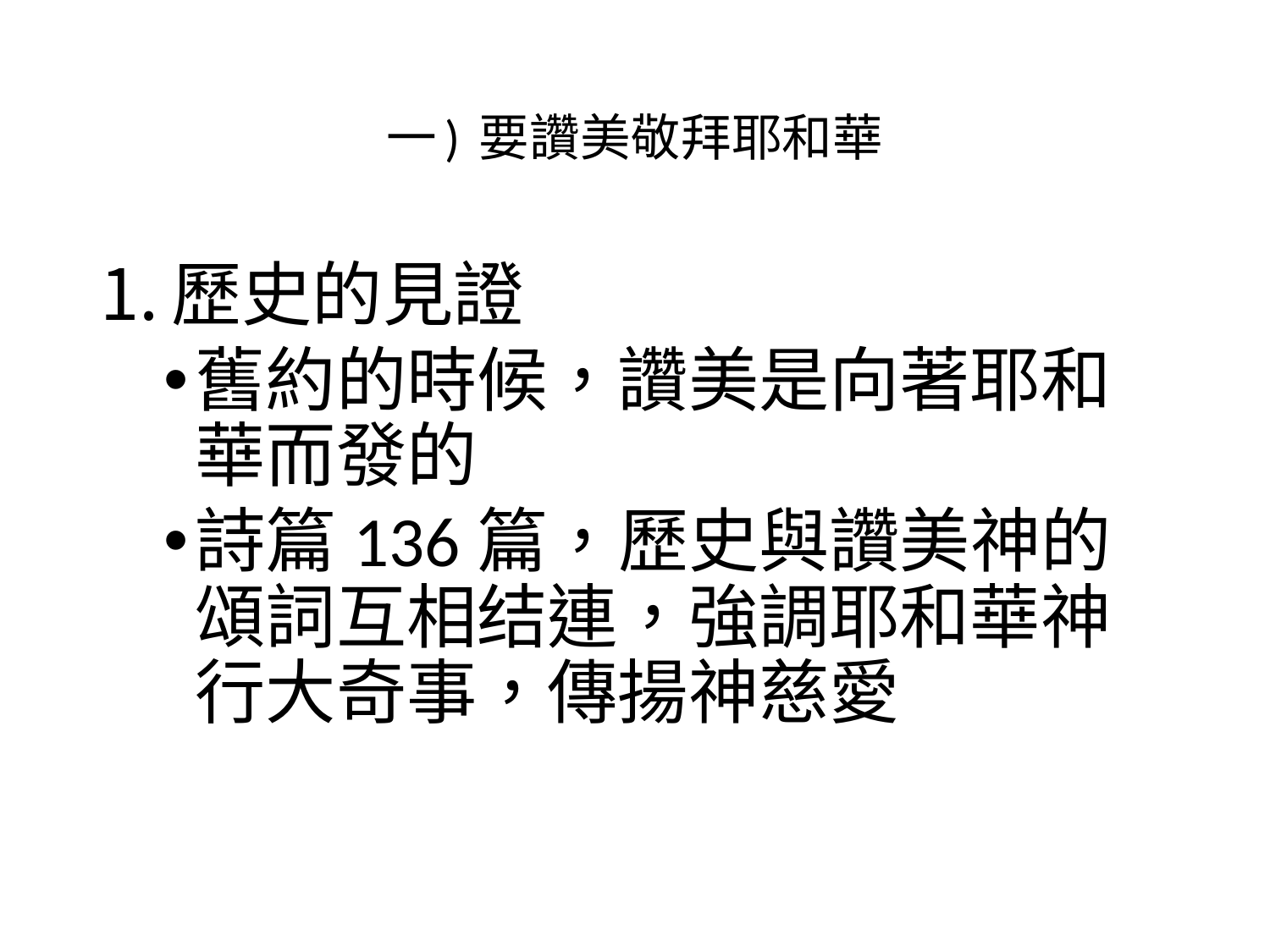

# 一) 要讚美敬拜耶和華
歷史的見證
舊約的時候，讚美是向著耶和華而發的
詩篇136篇，歷史與讚美神的頌詞互相结連，強調耶和華神行大奇事，傳揚神慈愛